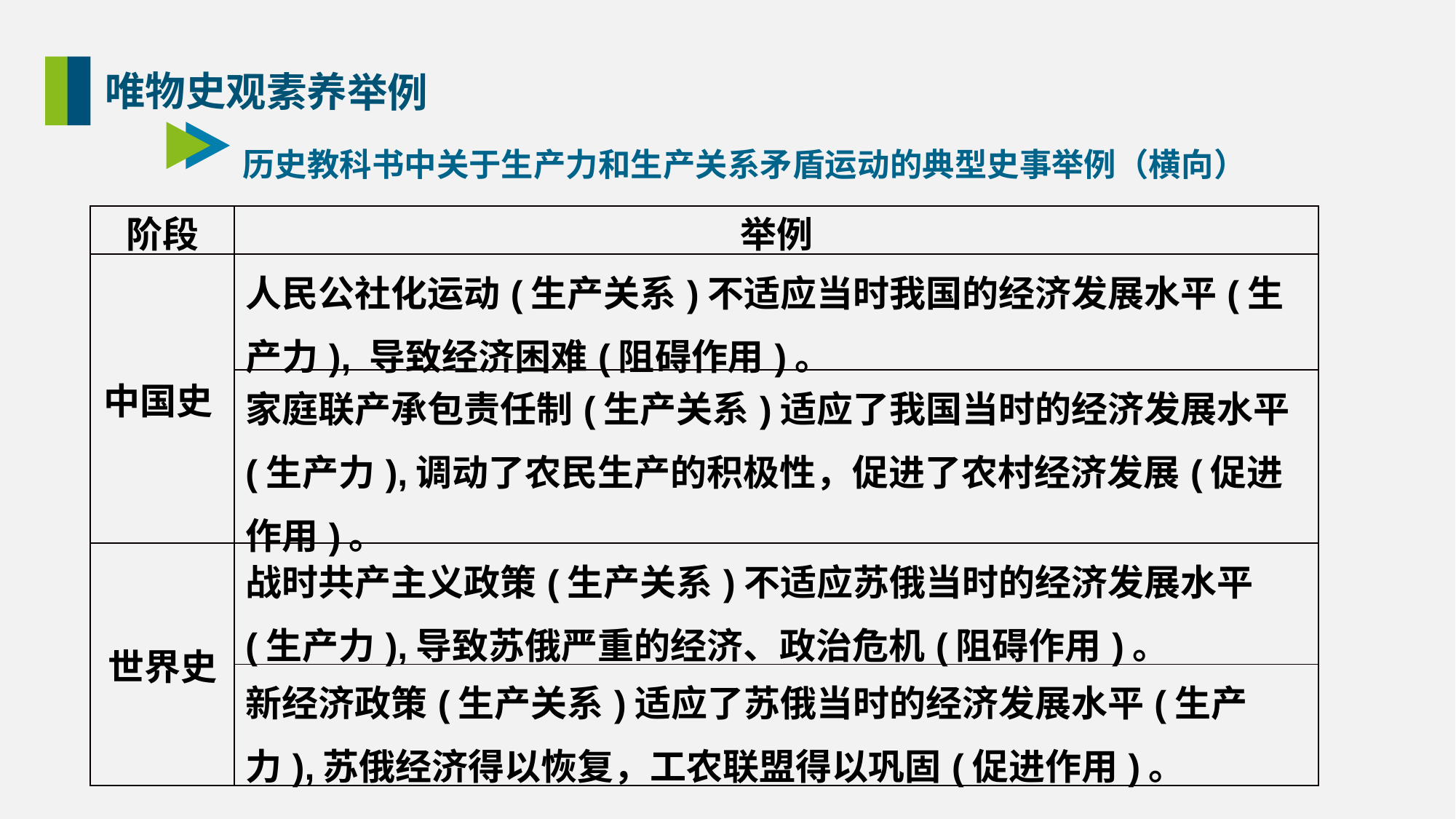

唯物史观素养举例

历史教科书中关于生产力和生产关系矛盾运动的典型史事举例（横向）
| 阶段 | 举例 |
| --- | --- |
| 中国史 | 人民公社化运动(生产关系)不适应当时我国的经济发展水平(生产力), 导致经济困难(阻碍作用)。 |
|  | 家庭联产承包责任制(生产关系)适应了我国当时的经济发展水平(生产力),调动了农民生产的积极性，促进了农村经济发展(促进作用)。 |
| 世界史 | 战时共产主义政策(生产关系)不适应苏俄当时的经济发展水平(生产力),导致苏俄严重的经济、政治危机(阻碍作用)。 |
|  | 新经济政策(生产关系)适应了苏俄当时的经济发展水平(生产力),苏俄经济得以恢复，工农联盟得以巩固(促进作用)。 |